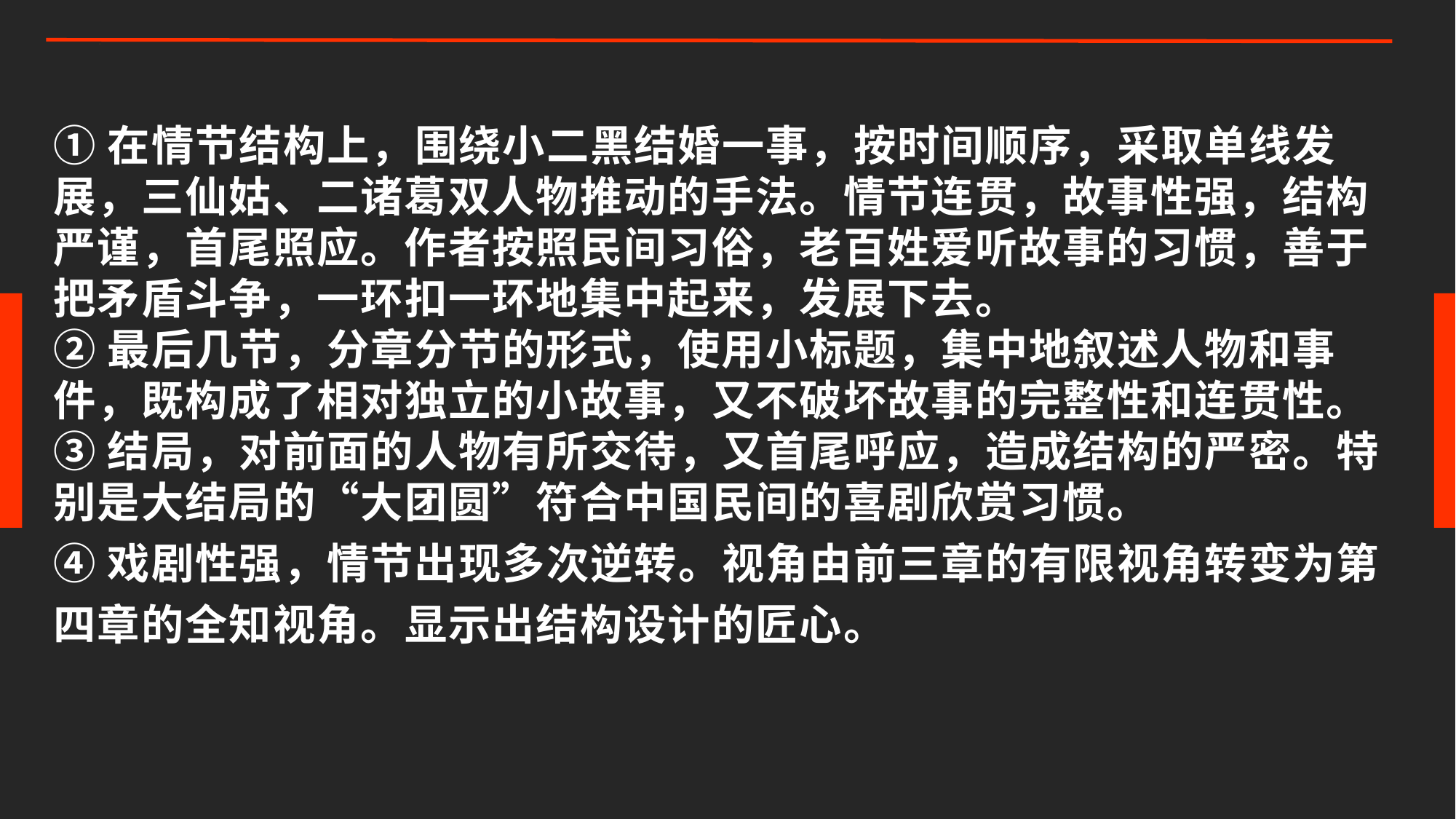

①在情节结构上，围绕小二黑结婚一事，按时间顺序，采取单线发展，三仙姑、二诸葛双人物推动的手法。情节连贯，故事性强，结构严谨，首尾照应。作者按照民间习俗，老百姓爱听故事的习惯，善于把矛盾斗争，一环扣一环地集中起来，发展下去。
②最后几节，分章分节的形式，使用小标题，集中地叙述人物和事件，既构成了相对独立的小故事，又不破坏故事的完整性和连贯性。
③结局，对前面的人物有所交待，又首尾呼应，造成结构的严密。特别是大结局的“大团圆”符合中国民间的喜剧欣赏习惯。
④戏剧性强，情节出现多次逆转。视角由前三章的有限视角转变为第四章的全知视角。显示出结构设计的匠心。